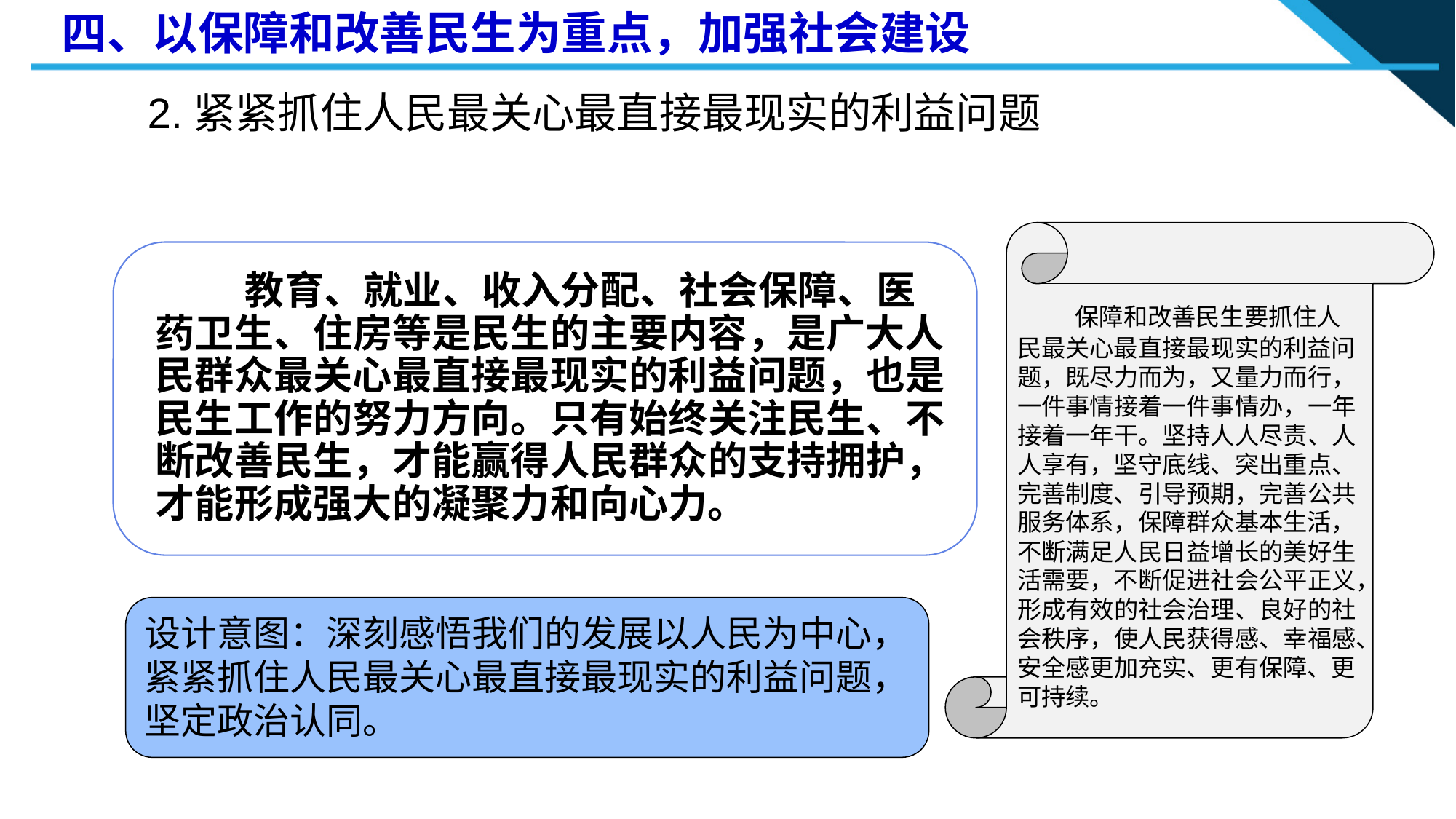

四、以保障和改善民生为重点，加强社会建设
2.紧紧抓住人民最关心最直接最现实的利益问题
      保障和改善民生要抓住人民最关心最直接最现实的利益问题，既尽力而为，又量力而行，一件事情接着一件事情办，一年接着一年干。坚持人人尽责、人人享有，坚守底线、突出重点、完善制度、引导预期，完善公共服务体系，保障群众基本生活，不断满足人民日益增长的美好生活需要，不断促进社会公平正义，形成有效的社会治理、良好的社会秩序，使人民获得感、幸福感、安全感更加充实、更有保障、更可持续。
         教育、就业、收入分配、社会保障、医药卫生、住房等是民生的主要内容，是广大人民群众最关心最直接最现实的利益问题，也是民生工作的努力方向。只有始终关注民生、不断改善民生，才能赢得人民群众的支持拥护，才能形成强大的凝聚力和向心力。
设计意图：深刻感悟我们的发展以人民为中心，紧紧抓住人民最关心最直接最现实的利益问题，坚定政治认同。